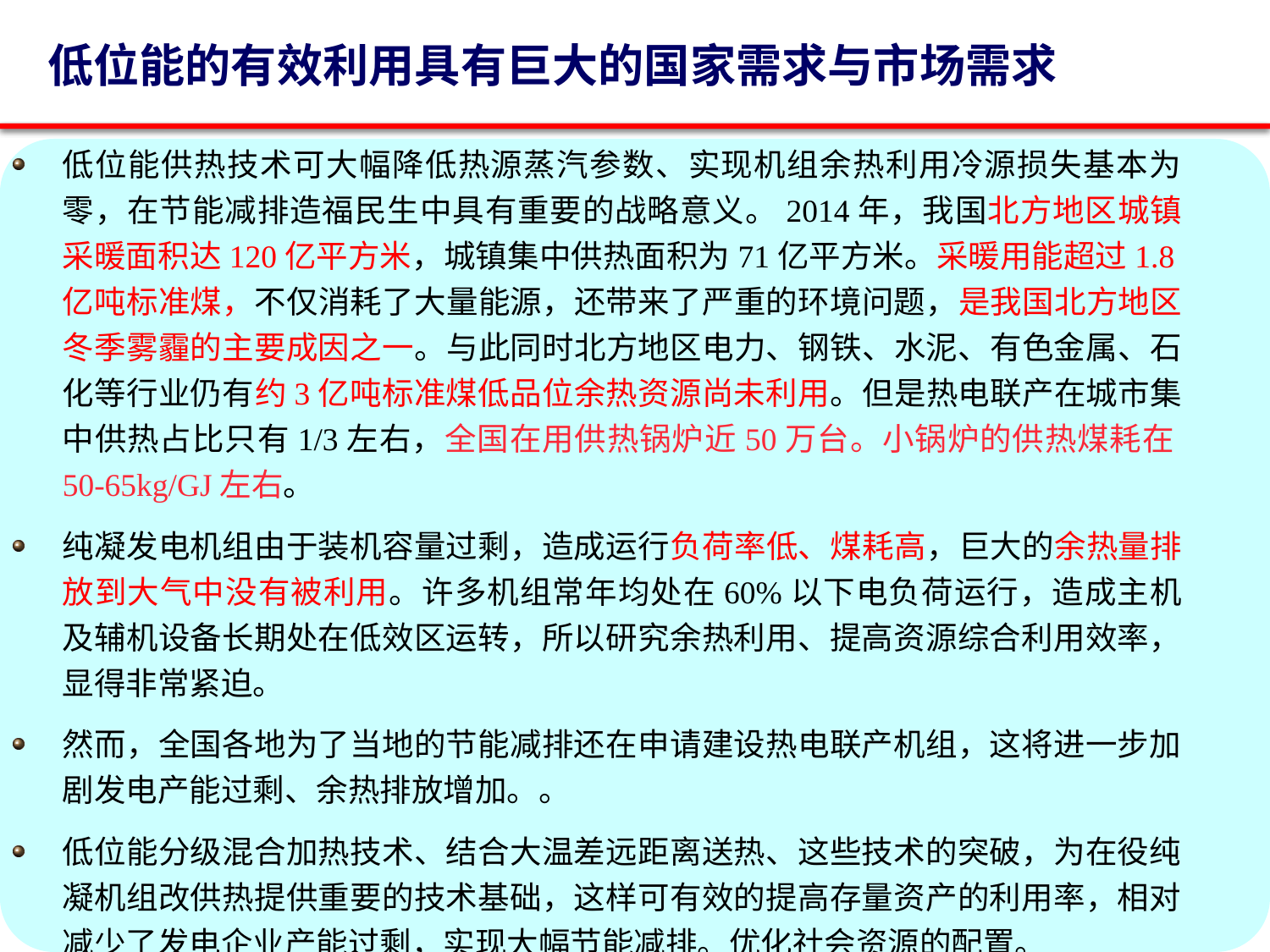

低位能的有效利用具有巨大的国家需求与市场需求

低位能供热技术可大幅降低热源蒸汽参数、实现机组余热利用冷源损失基本为零，在节能减排造福民生中具有重要的战略意义。2014年，我国北方地区城镇采暖面积达120亿平方米，城镇集中供热面积为71亿平方米。采暖用能超过1.8亿吨标准煤，不仅消耗了大量能源，还带来了严重的环境问题，是我国北方地区冬季雾霾的主要成因之一。与此同时北方地区电力、钢铁、水泥、有色金属、石化等行业仍有约3亿吨标准煤低品位余热资源尚未利用。但是热电联产在城市集中供热占比只有1/3左右，全国在用供热锅炉近50万台。小锅炉的供热煤耗在50-65kg/GJ左右。
纯凝发电机组由于装机容量过剩，造成运行负荷率低、煤耗高，巨大的余热量排放到大气中没有被利用。许多机组常年均处在60%以下电负荷运行，造成主机及辅机设备长期处在低效区运转，所以研究余热利用、提高资源综合利用效率，显得非常紧迫。
然而，全国各地为了当地的节能减排还在申请建设热电联产机组，这将进一步加剧发电产能过剩、余热排放增加。。
低位能分级混合加热技术、结合大温差远距离送热、这些技术的突破，为在役纯凝机组改供热提供重要的技术基础，这样可有效的提高存量资产的利用率，相对减少了发电企业产能过剩，实现大幅节能减排。优化社会资源的配置。